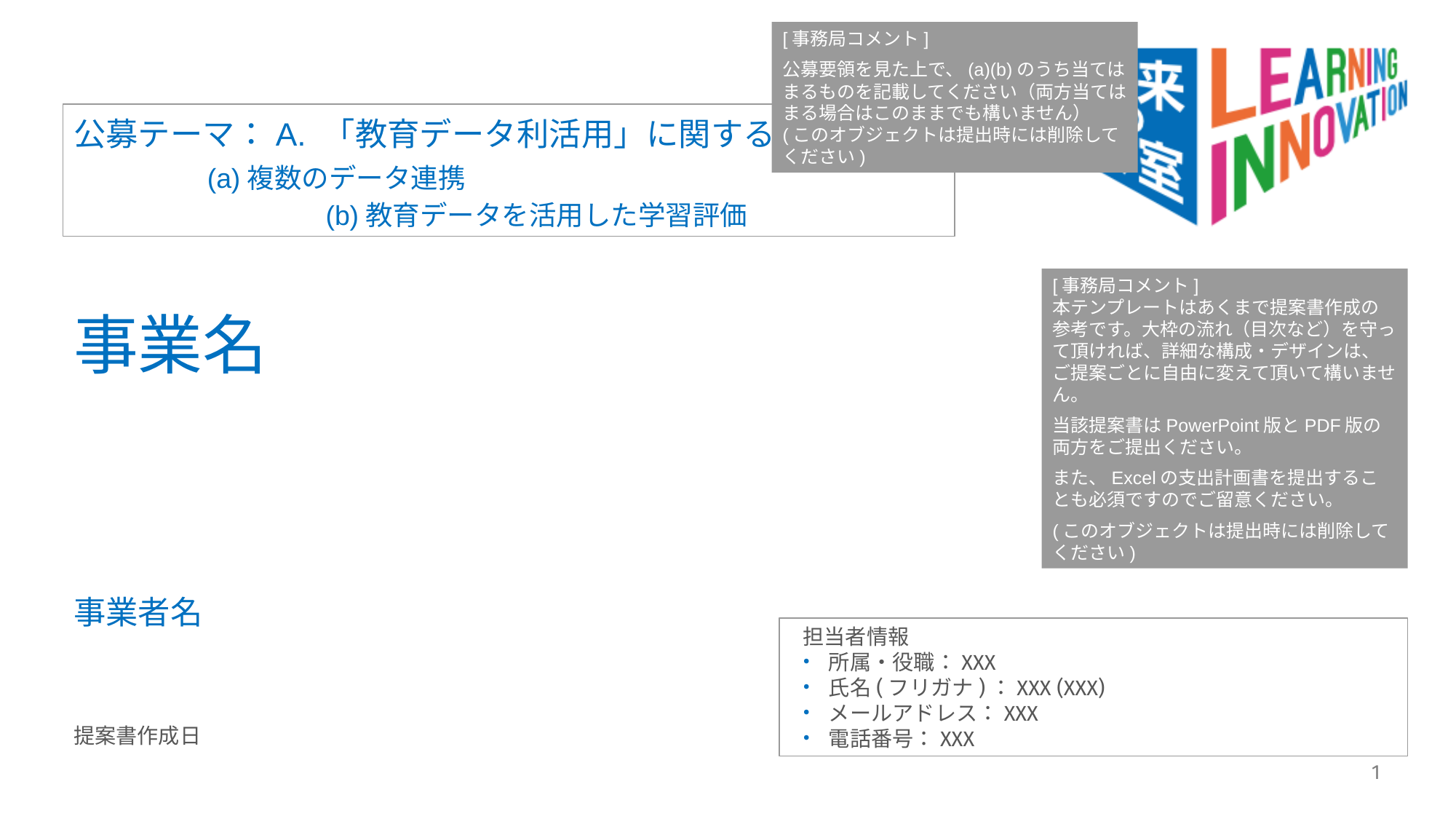

[事務局コメント]
公募要領を見た上で、(a)(b)のうち当てはまるものを記載してください（両方当てはまる場合はこのままでも構いません）
(このオブジェクトは提出時には削除してください)

公募テーマ：A. 「教育データ利活用」に関するテーマ
               (a)複数のデータ連携
　　　　　　　　　(b)教育データを活用した学習評価
[事務局コメント]
本テンプレートはあくまで提案書作成の参考です。大枠の流れ（目次など）を守って頂ければ、詳細な構成・デザインは、ご提案ごとに自由に変えて頂いて構いません。
当該提案書はPowerPoint版とPDF版の
両方をご提出ください。
また、Excelの支出計画書を提出することも必須ですのでご留意ください。
(このオブジェクトは提出時には削除してください)
事業名
事業者名
担当者情報
所属・役職：XXX
氏名(フリガナ)：XXX (XXX)
メールアドレス：XXX
電話番号：XXX
提案書作成日